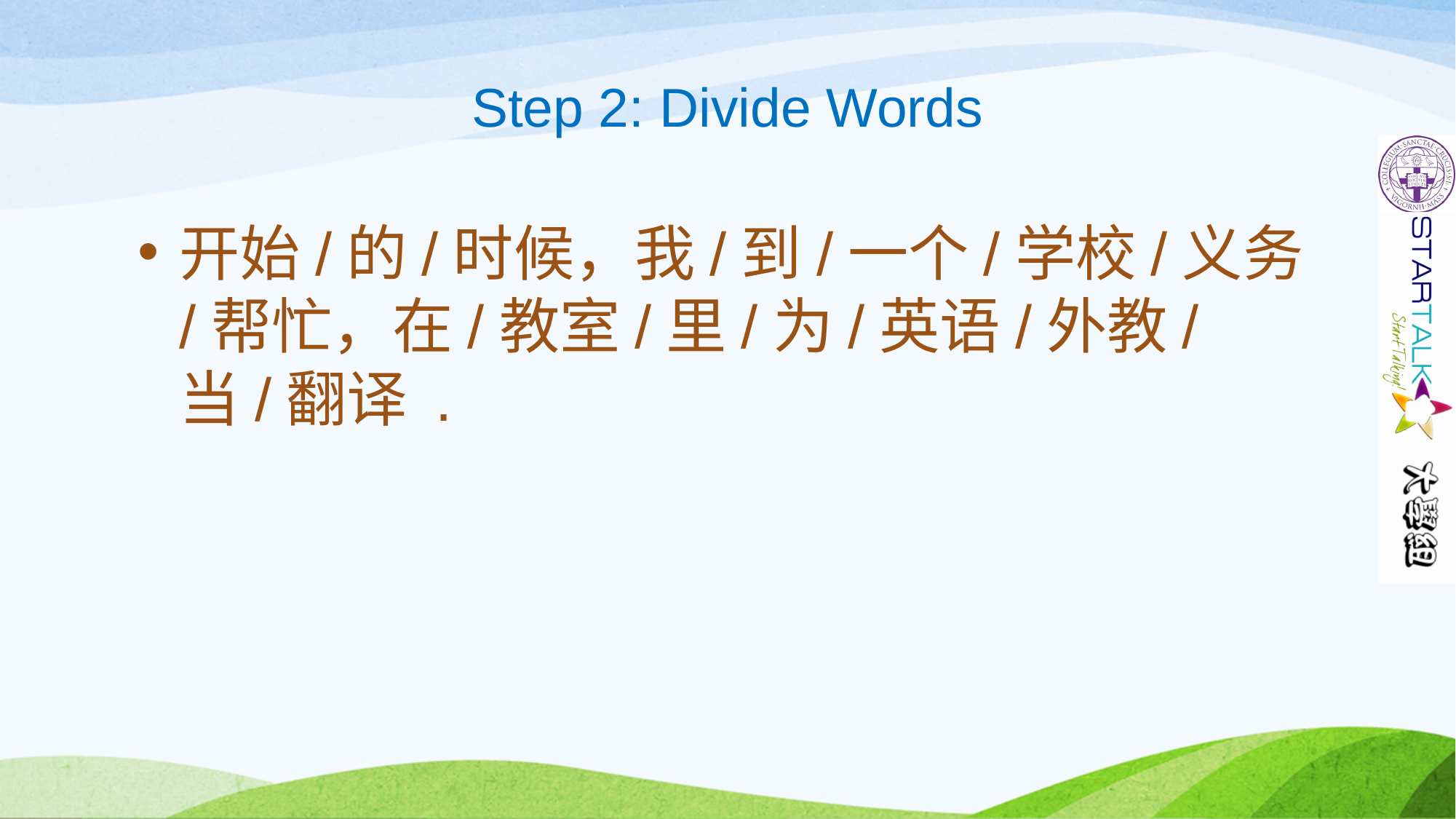

# Step 2: Divide Words
开始/的/时候，我/到/一个/学校/义务/帮忙，在/教室/里/为/英语/外教/当/翻译 .